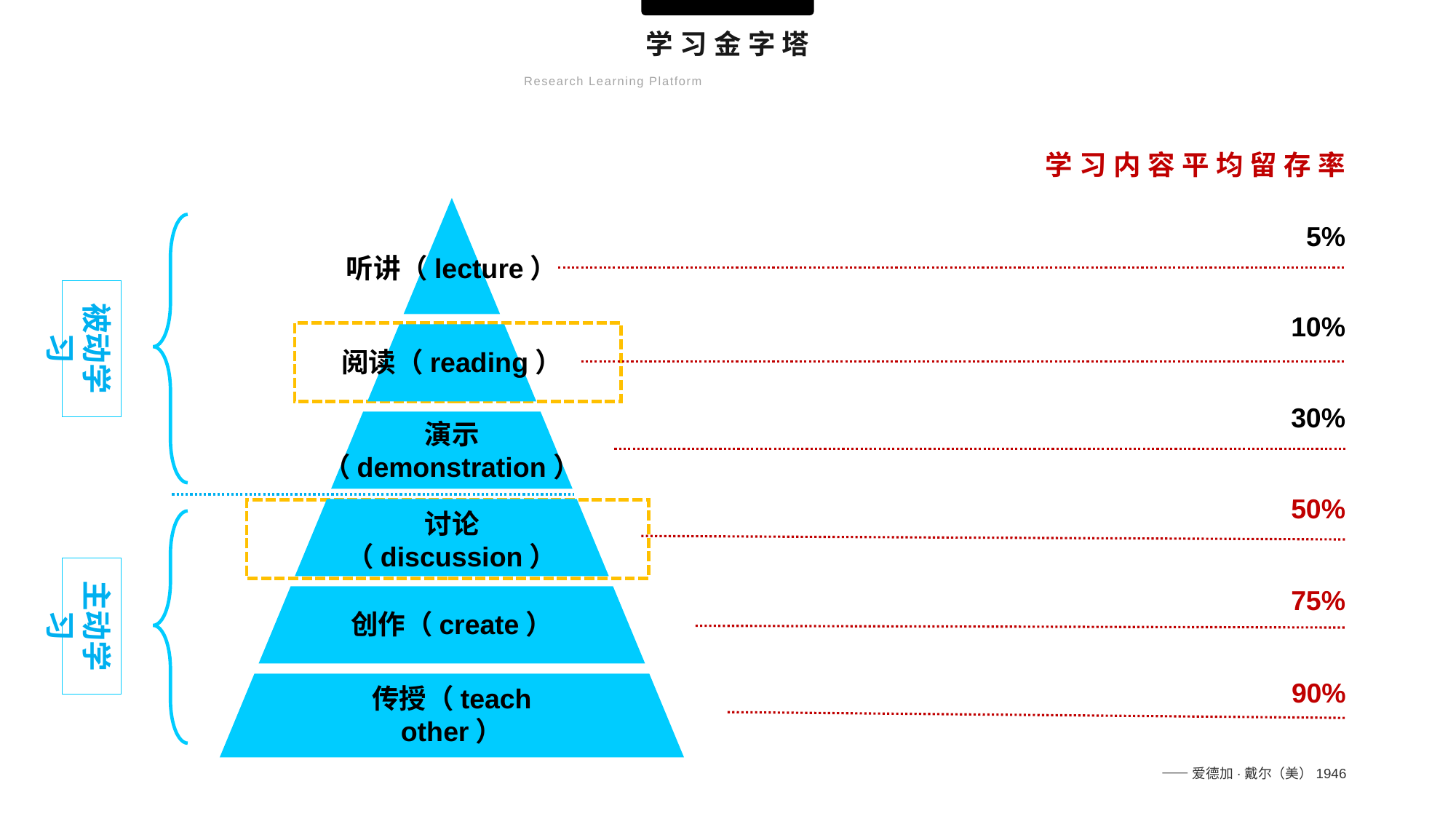

学习金字塔
Research Learning Platform
学习内容平均留存率

被动学习
5%
听讲（lecture）
10%

阅读（reading）
30%
演示（demonstration）
50%

主动学习
讨论（discussion）
75%
创作（create）
90%
传授（teach other）
——爱德加·戴尔（美）1946